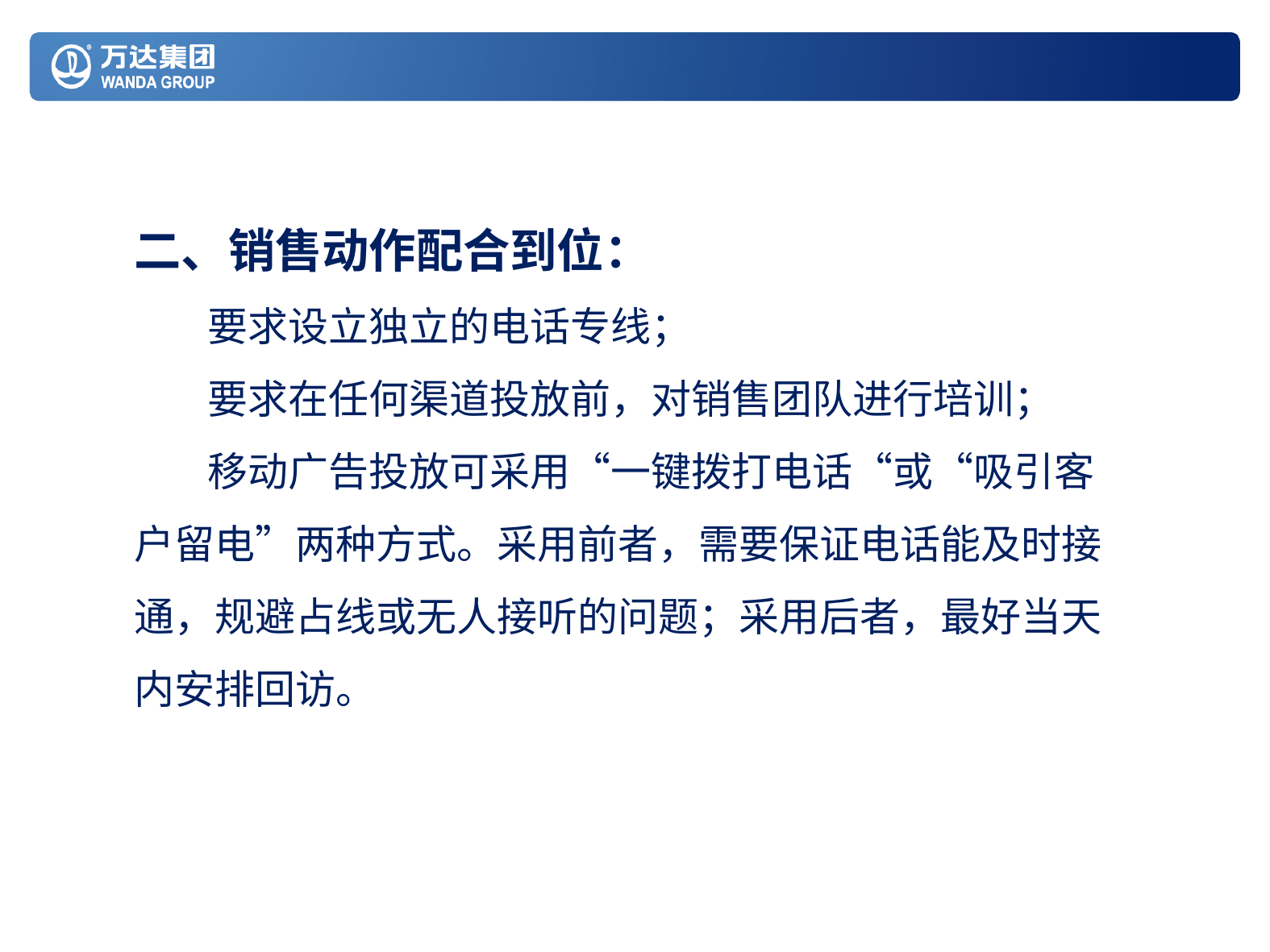

二、销售动作配合到位：
       要求设立独立的电话专线；
       要求在任何渠道投放前，对销售团队进行培训；
       移动广告投放可采用“一键拨打电话“或“吸引客户留电”两种方式。采用前者，需要保证电话能及时接通，规避占线或无人接听的问题；采用后者，最好当天内安排回访。